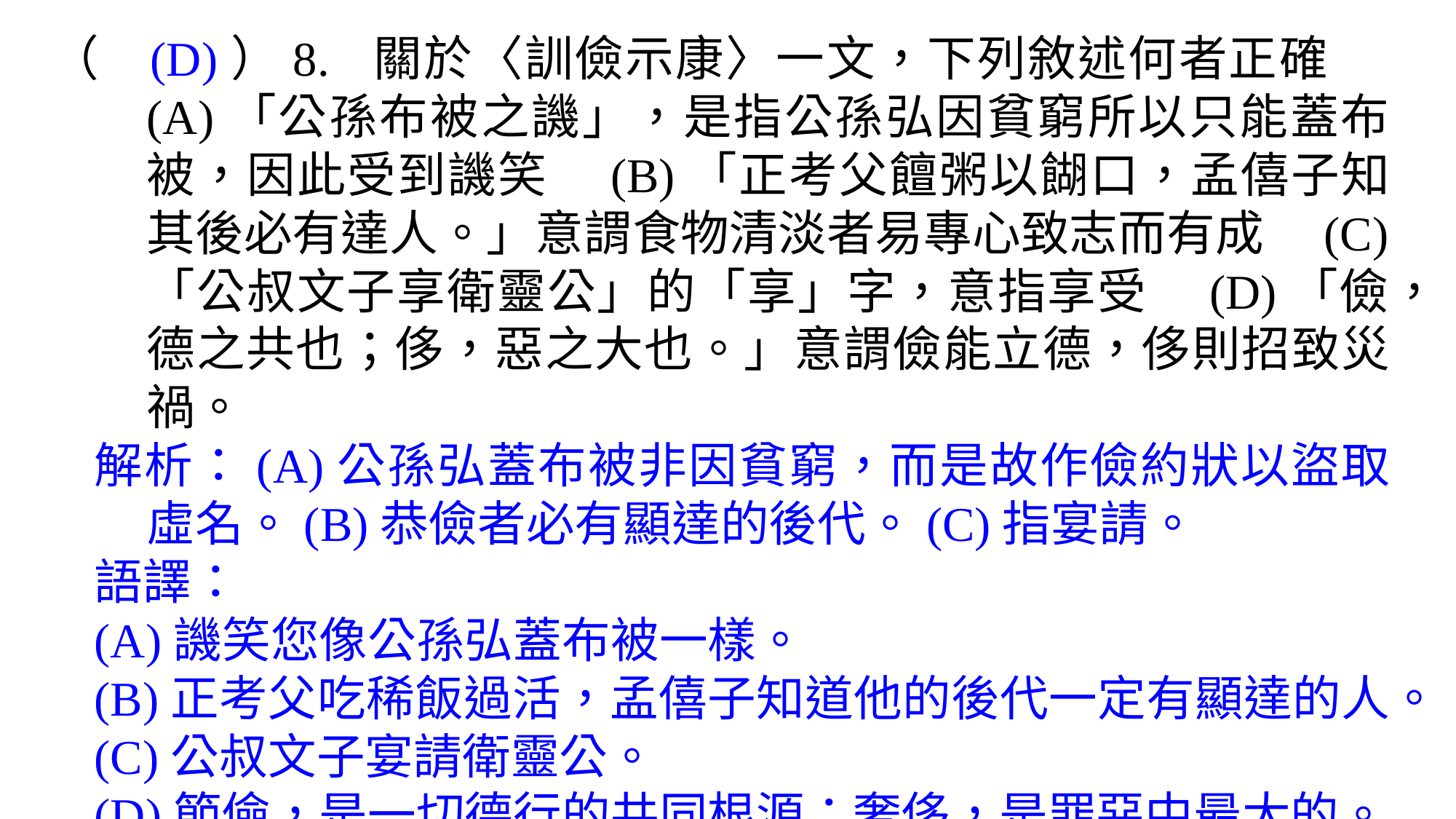

（	(D)）8.	關於〈訓儉示康〉一文，下列敘述何者正確　(A)「公孫布被之譏」，是指公孫弘因貧窮所以只能蓋布被，因此受到譏笑　(B)「正考父饘粥以餬口，孟僖子知其後必有達人。」意謂食物清淡者易專心致志而有成　(C)「公叔文子享衛靈公」的「享」字，意指享受　(D)「儉，德之共也；侈，惡之大也。」意謂儉能立德，侈則招致災禍。
解析：(A)公孫弘蓋布被非因貧窮，而是故作儉約狀以盜取虛名。(B)恭儉者必有顯達的後代。(C)指宴請。
語譯：
(A)譏笑您像公孫弘蓋布被一樣。
(B)正考父吃稀飯過活，孟僖子知道他的後代一定有顯達的人。
(C)公叔文子宴請衛靈公。
(D)節儉，是一切德行的共同根源；奢侈，是罪惡中最大的。